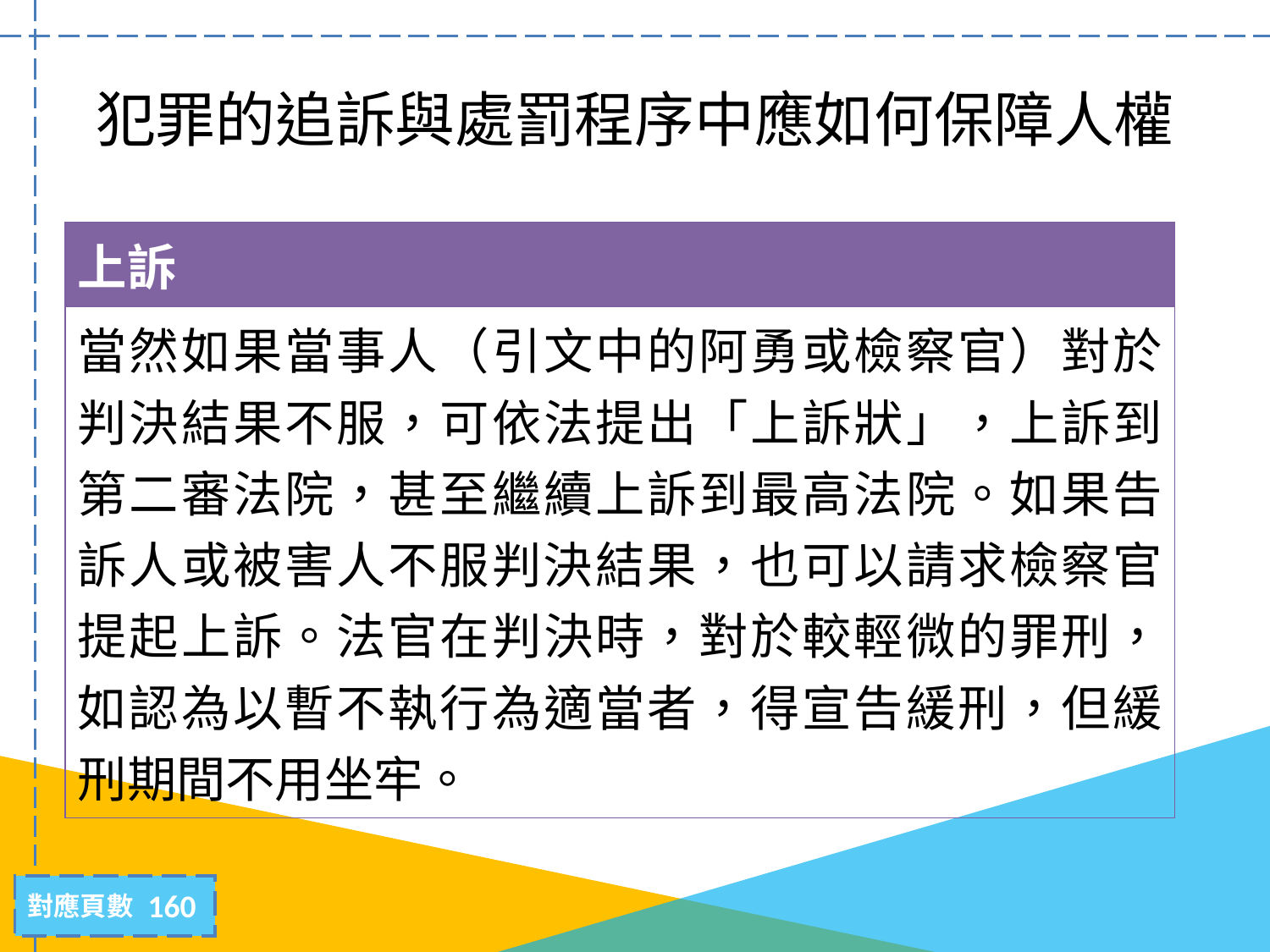

# 犯罪的追訴與處罰程序中應如何保障人權
| 上訴 |
| --- |
| 當然如果當事人（引文中的阿勇或檢察官）對於判決結果不服，可依法提出「上訴狀」，上訴到第二審法院，甚至繼續上訴到最高法院。如果告訴人或被害人不服判決結果，也可以請求檢察官提起上訴。法官在判決時，對於較輕微的罪刑，如認為以暫不執行為適當者，得宣告緩刑，但緩刑期間不用坐牢。 |
160